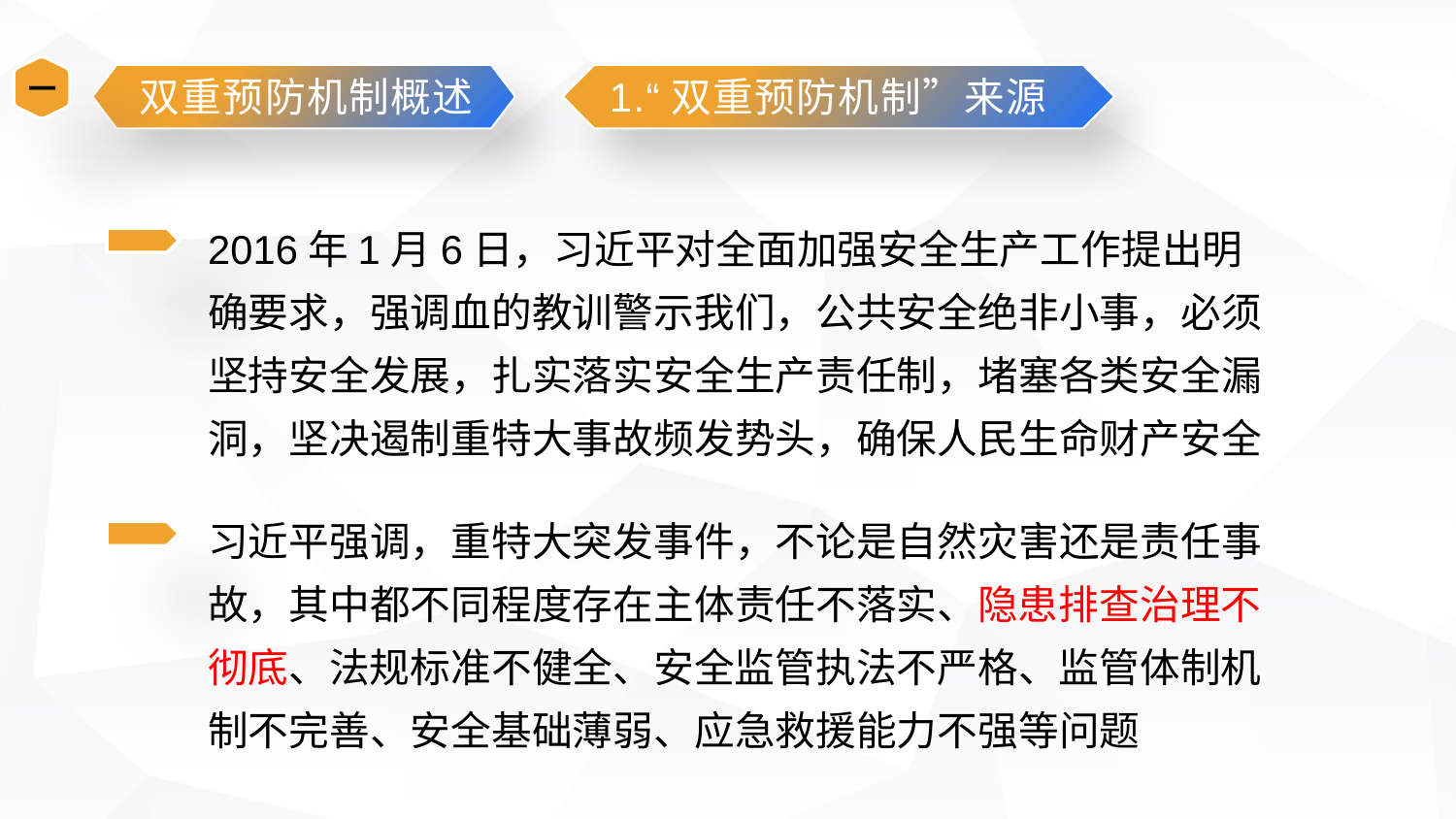

一

双重预防机制概述

1.“双重预防机制”来源

2016年1月6日，习近平对全面加强安全生产工作提出明确要求，强调血的教训警示我们，公共安全绝非小事，必须坚持安全发展，扎实落实安全生产责任制，堵塞各类安全漏洞，坚决遏制重特大事故频发势头，确保人民生命财产安全

习近平强调，重特大突发事件，不论是自然灾害还是责任事故，其中都不同程度存在主体责任不落实、隐患排查治理不彻底、法规标准不健全、安全监管执法不严格、监管体制机制不完善、安全基础薄弱、应急救援能力不强等问题

6